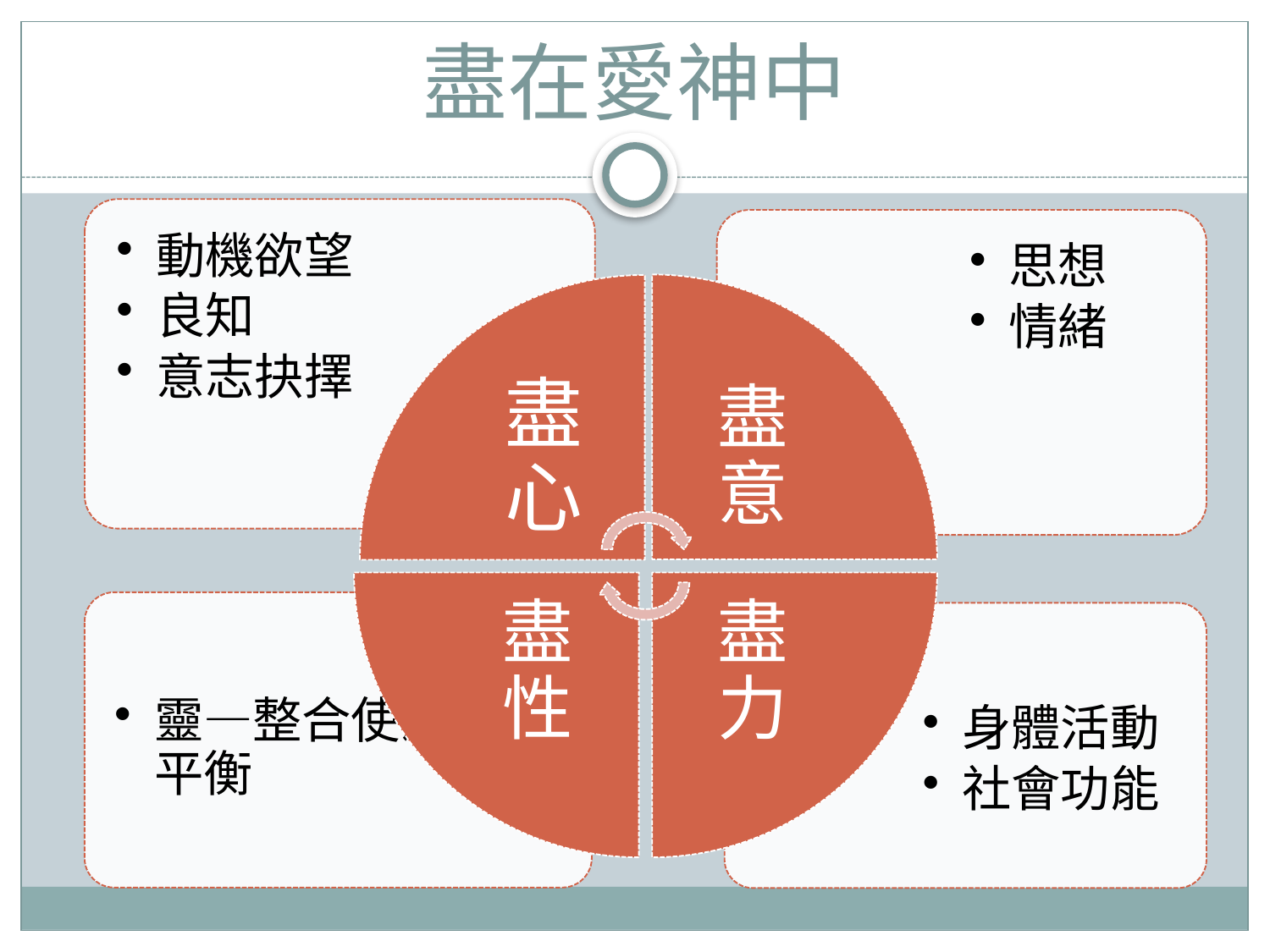

# 盡在愛神中
身體活動
社會功能
靈—整合使之健全平衡

思想
情緒

動機欲望
良知
意志抉擇
盡心
盡意
盡力
盡性